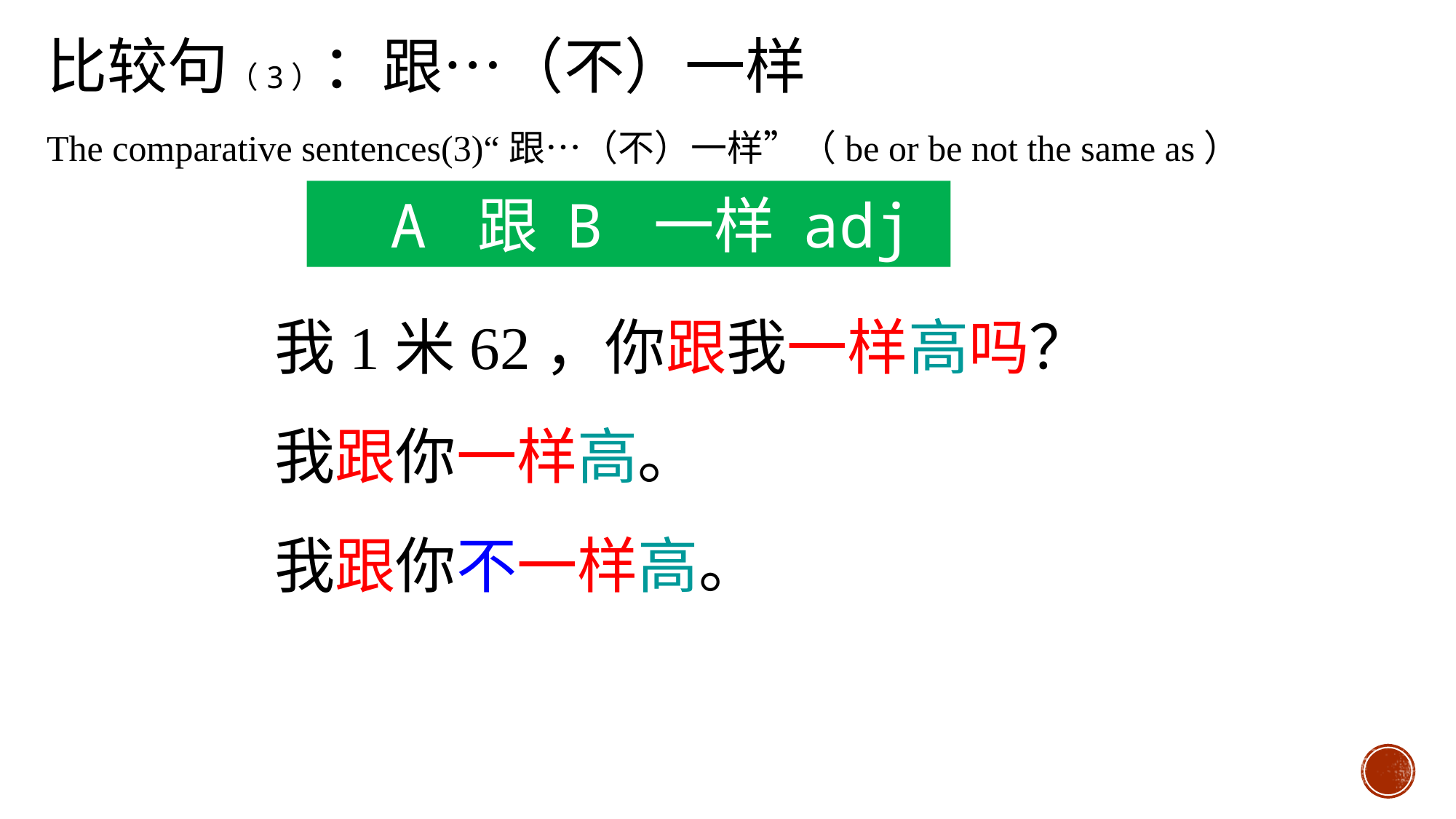

比较句（3）：跟…（不）一样
The comparative sentences(3)“跟…（不）一样”（be or be not the same as）
  A 跟 B 一样 adj
我1米62，你跟我一样高吗？
我跟你一样高。
我跟你不一样高。